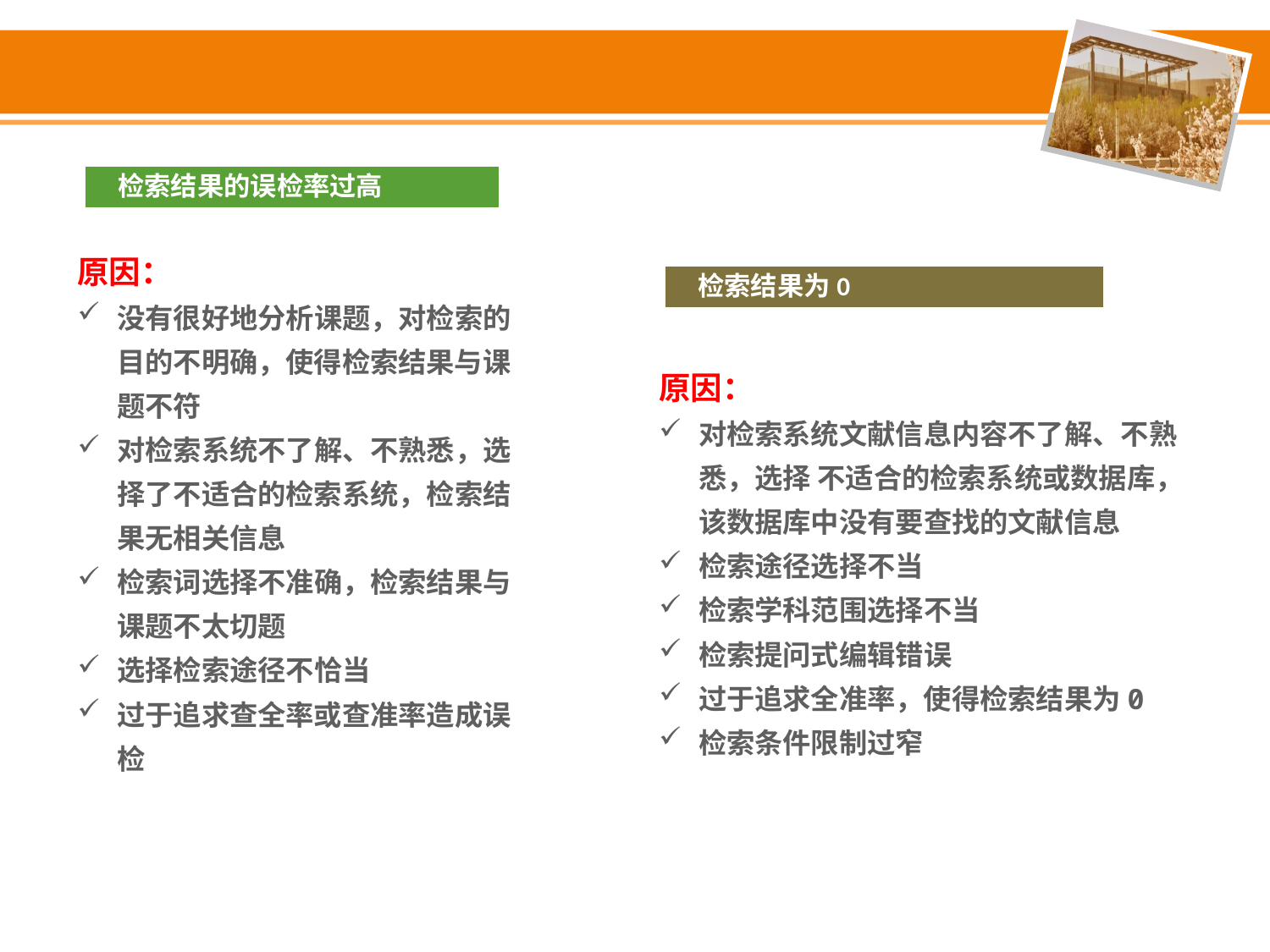

检索结果的误检率过高
原因：
没有很好地分析课题，对检索的目的不明确，使得检索结果与课题不符
对检索系统不了解、不熟悉，选择了不适合的检索系统，检索结果无相关信息
检索词选择不准确，检索结果与课题不太切题
选择检索途径不恰当
过于追求查全率或查准率造成误检

检索结果为0
原因：
对检索系统文献信息内容不了解、不熟悉，选择 不适合的检索系统或数据库，该数据库中没有要查找的文献信息
检索途径选择不当
检索学科范围选择不当
检索提问式编辑错误
过于追求全准率，使得检索结果为0
检索条件限制过窄